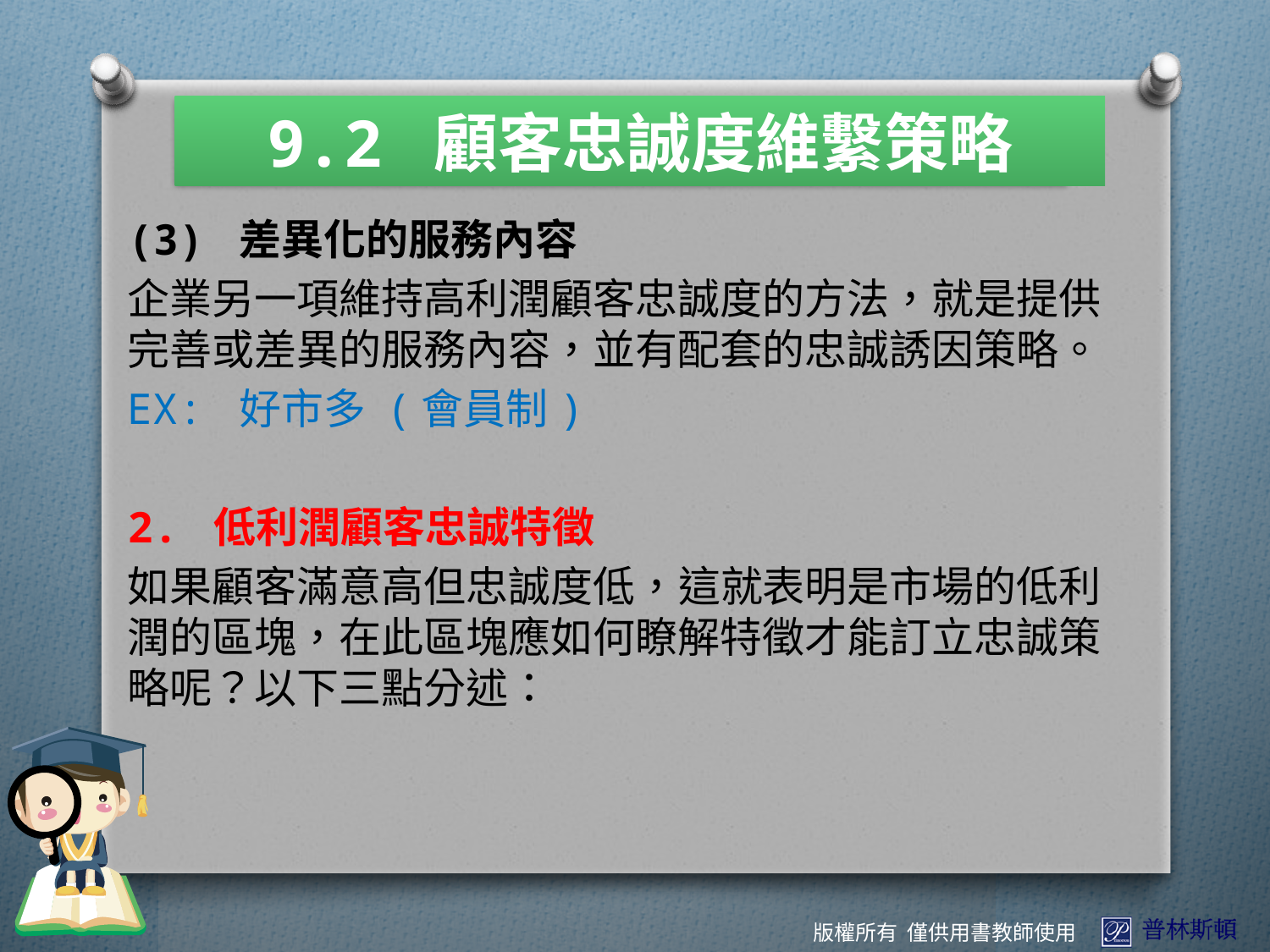

9.2 顧客忠誠度維繫策略
(3) 差異化的服務內容
企業另一項維持高利潤顧客忠誠度的方法，就是提供完善或差異的服務內容，並有配套的忠誠誘因策略。
EX: 好市多 (會員制)

2. 低利潤顧客忠誠特徵
如果顧客滿意高但忠誠度低，這就表明是市場的低利潤的區塊，在此區塊應如何瞭解特徵才能訂立忠誠策略呢？以下三點分述：